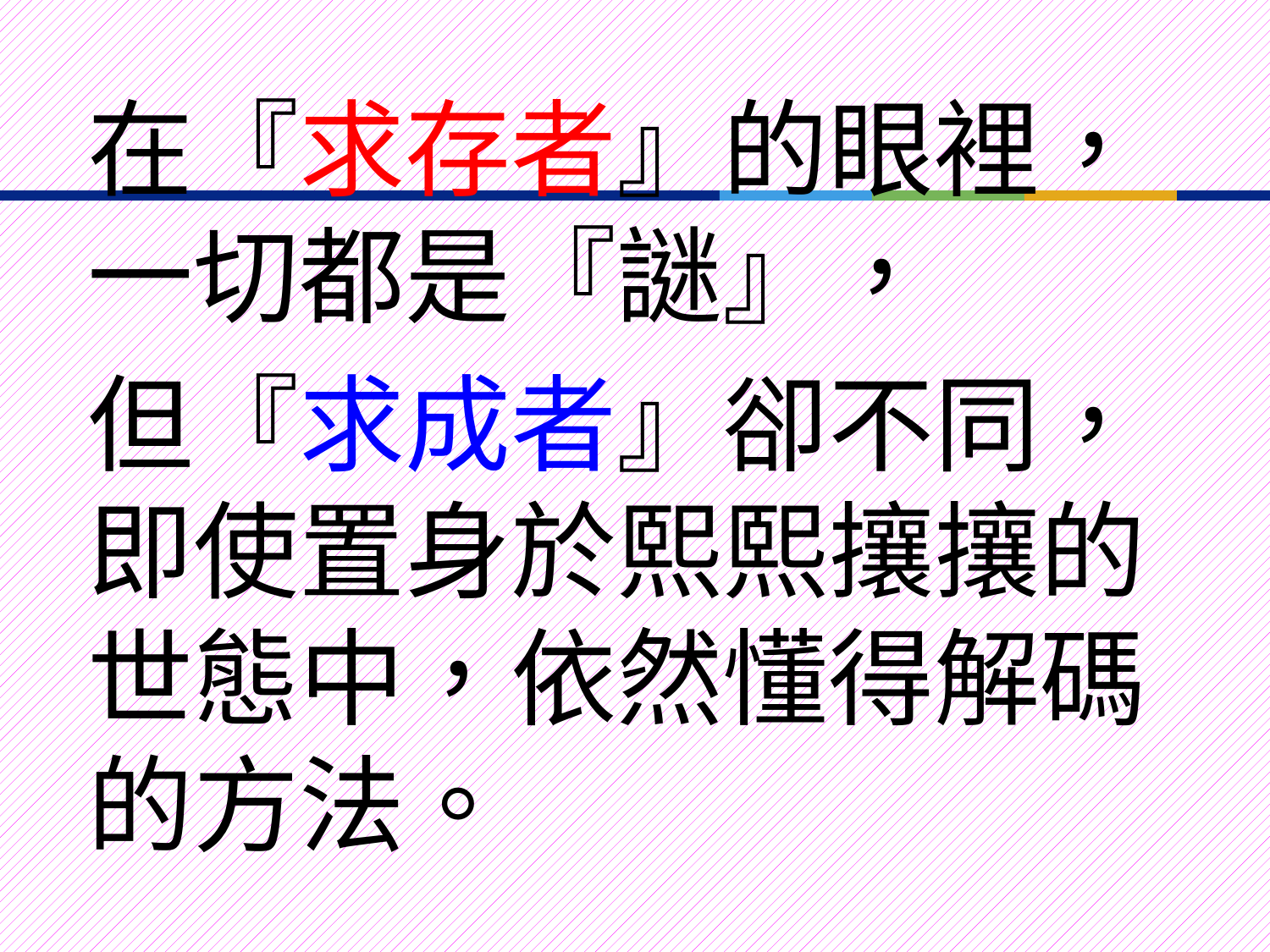

在『求存者』的眼裡，一切都是『謎』，
但『求成者』卻不同，即使置身於熙熙攘攘的世態中，依然懂得解碼的方法。